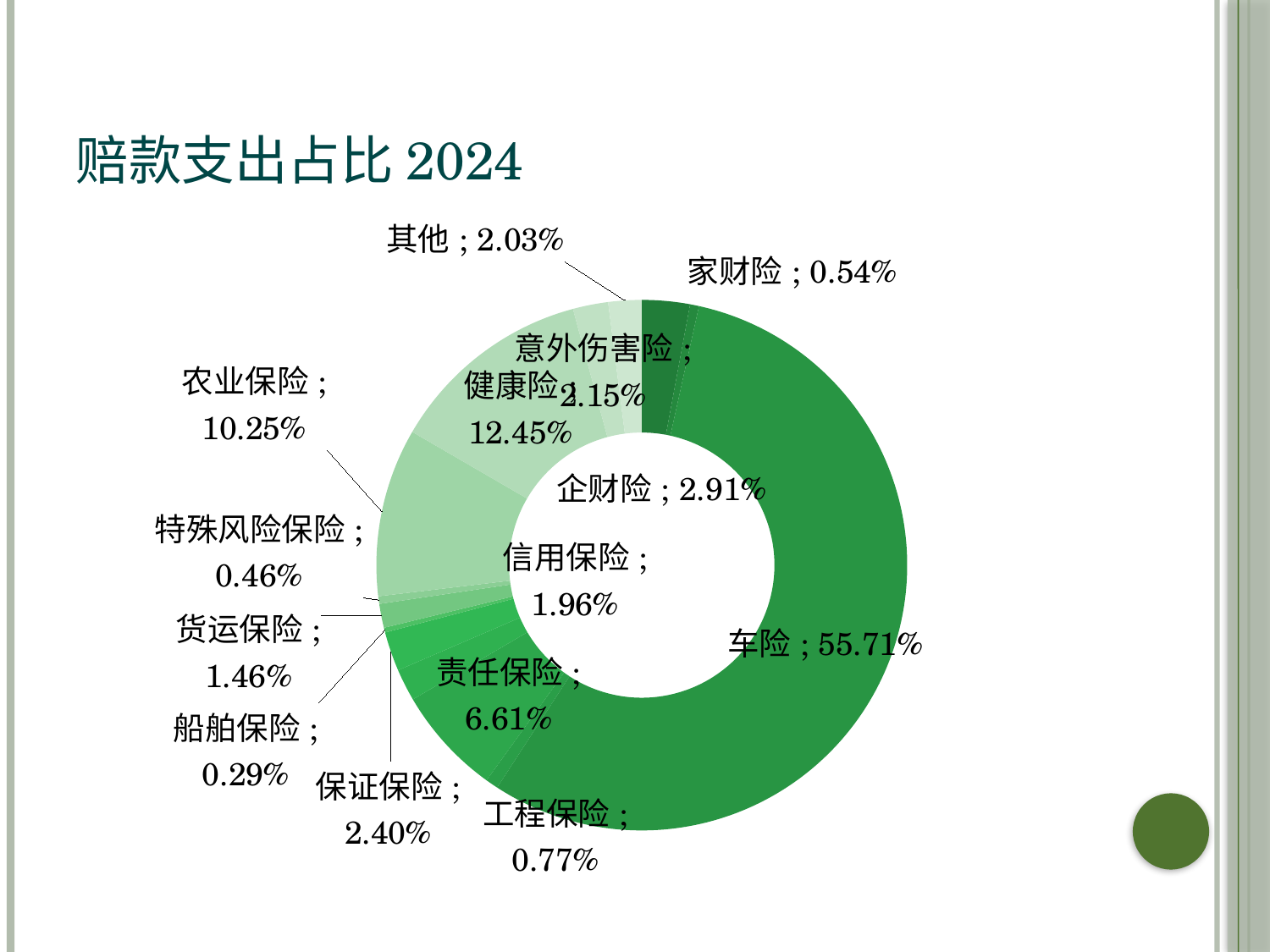

# 赔款支出占比2024

### Chart

| Category |  |
|---|---|
| 企财险 | 0.029145991120397 |
| 家财险 | 0.00544093322886742 |
| 车险 | 0.557116740663359 |
| 工程保险 | 0.00772177243840864 |
| 责任保险 | 0.0660746931313659 |
| 信用保险 | 0.0196221815965874 |
| 保证保险 | 0.0239749281796814 |
| 船舶保险 | 0.00290763471750675 |
| 货运保险 | 0.0145904065465309 |
| 特殊风险保险 | 0.00462261687124576 |
| 农业保险 | 0.102507182031862 |
| 健康险 | 0.124505963262819 |
| 意外伤害险 | 0.0214503351614869 |
| 其他 | 0.0203012100635501 |